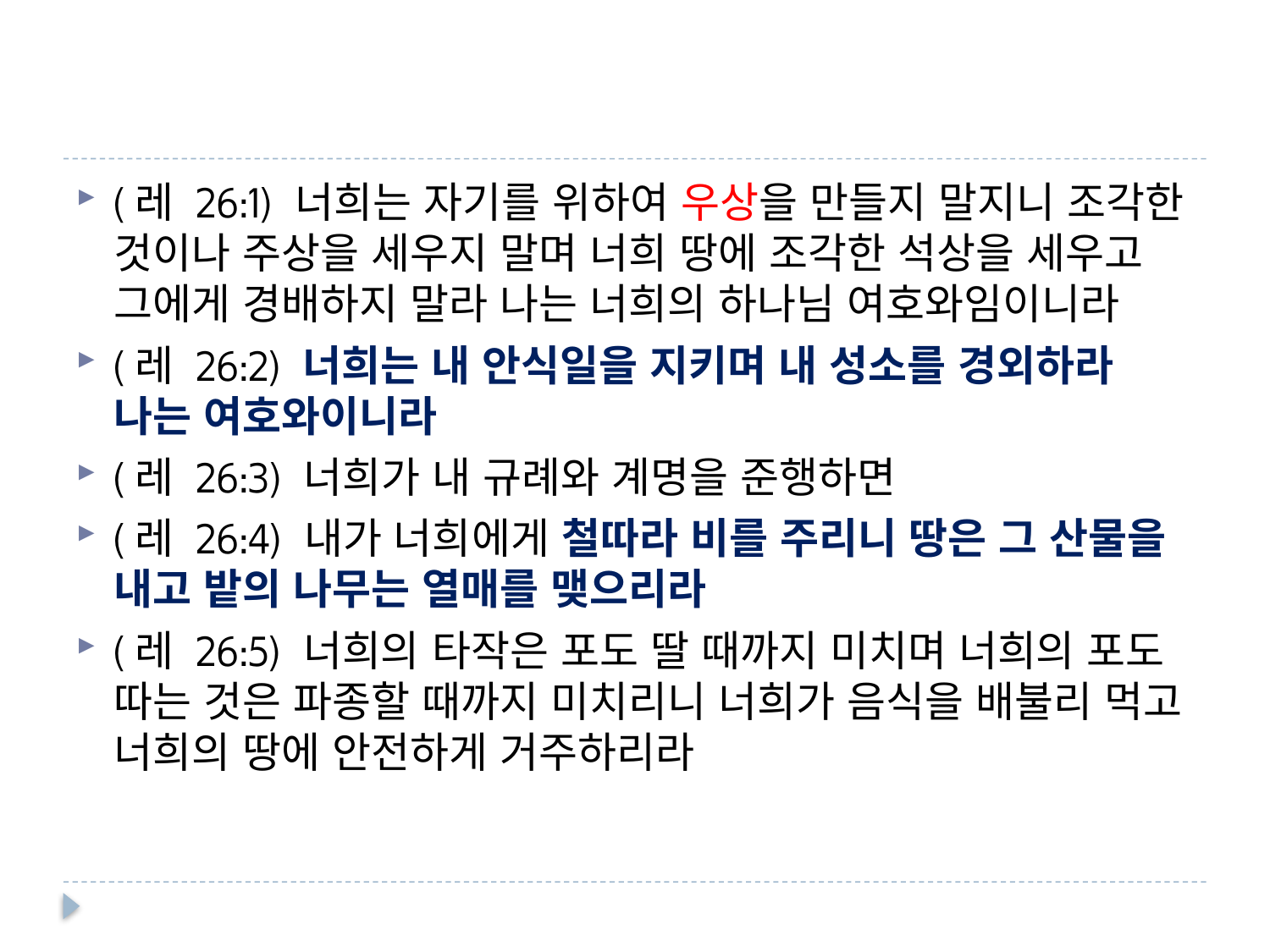

#
(레 26:1) 너희는 자기를 위하여 우상을 만들지 말지니 조각한 것이나 주상을 세우지 말며 너희 땅에 조각한 석상을 세우고 그에게 경배하지 말라 나는 너희의 하나님 여호와임이니라
(레 26:2) 너희는 내 안식일을 지키며 내 성소를 경외하라 나는 여호와이니라
(레 26:3) 너희가 내 규례와 계명을 준행하면
(레 26:4) 내가 너희에게 철따라 비를 주리니 땅은 그 산물을 내고 밭의 나무는 열매를 맺으리라
(레 26:5) 너희의 타작은 포도 딸 때까지 미치며 너희의 포도 따는 것은 파종할 때까지 미치리니 너희가 음식을 배불리 먹고 너희의 땅에 안전하게 거주하리라